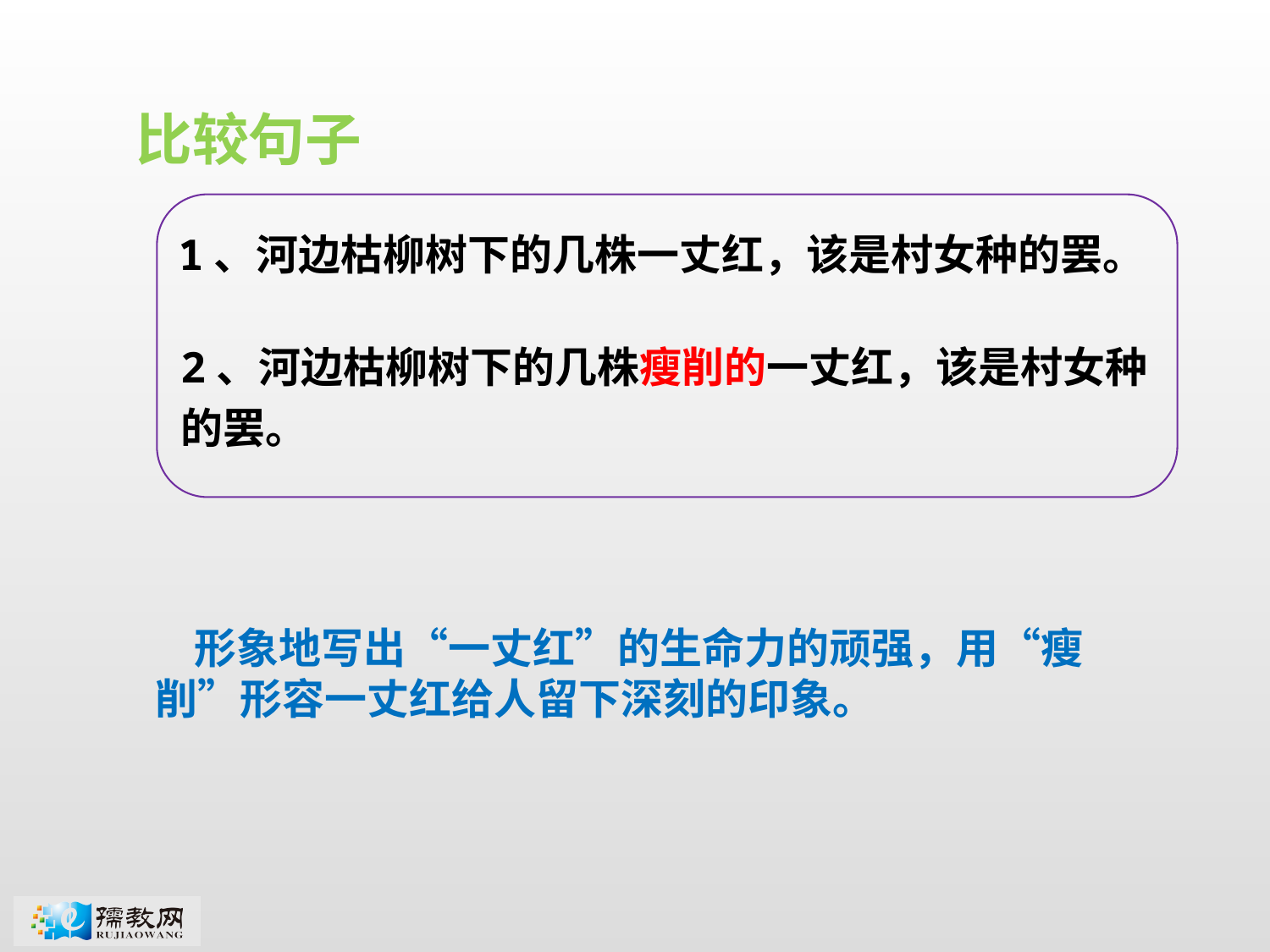

比较句子

 1、河边枯柳树下的几株一丈红，该是村女种的罢。
2、河边枯柳树下的几株瘦削的一丈红，该是村女种的罢。
   形象地写出“一丈红”的生命力的顽强，用“瘦削”形容一丈红给人留下深刻的印象。